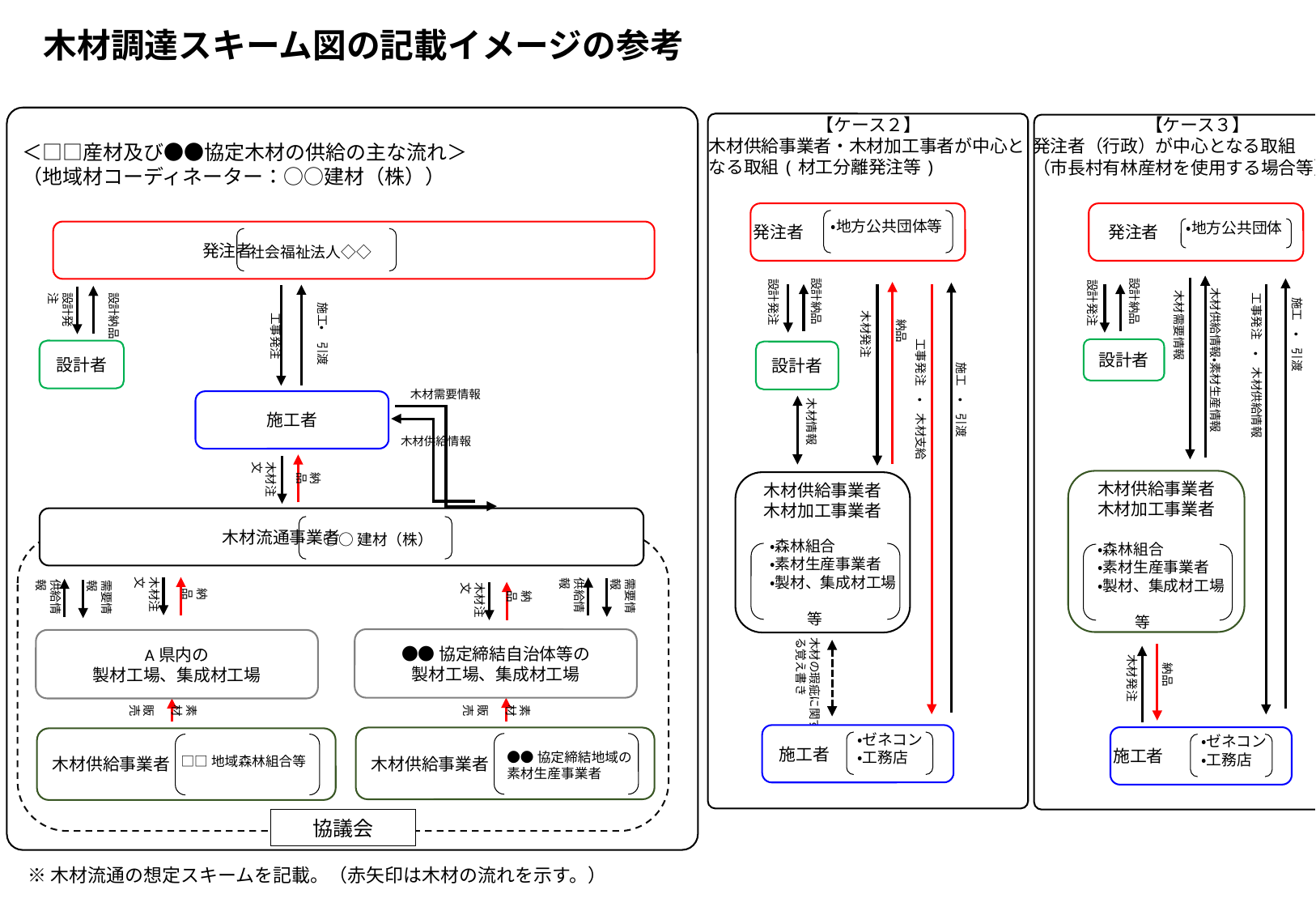

木材調達スキーム図の記載イメージの参考

【ケース４】
地域の木材流通に関する情報を有する者が中心となる取組

【ケース２】
木材供給事業者・木材加工事者が中心となる取組(材工分離発注等)
【ケース３】
発注者（行政）が中心となる取組
（市長村有林産材を使用する場合等）

＜□□産材及び●●協定木材の供給の主な流れ＞
（地域材コーディネーター：○○建材（株））
発注者

・地方公共団体等
　発注者
・地方公共団体

　　発注者

・地方公共団体
・民間事業者
　　　　　　　　発注者

社会福祉法人◇◇
設計発注
設計納品
工事発注
施工　・　引渡
設計納品
設計納品
設計発注
設計発注
設計発注
設計納品
発注情報・　相談
木材供給情報・素材生産情報
木材需要情報
施工・　引渡
工事発注　・　木材供給情報
施工　・　引渡
工事発注
木材発注
納品
設計者
工事発注　・　木材支給
設計者
設計者
設計者
施工　・　引渡
木材需要情報
情報・相談
施工者
木材情報
木材供給情報
 施工者
・ゼネコン
・工務店

木材注文
納品
木材供給事業者
木材加工事業者
木材供給事業者
木材加工事業者
供給情報
木材注文
相談
納品
木材注文
納品
　　　　　　　　　　木材流通事業者

○○建材（株）

・森林組合
・素材生産事業者
・製材、集成材工場
　　　　　　　　　　  等
・森林組合
・素材生産事業者
・製材、集成材工場
　　　　　　　　　　  等

地域の木材流通に関する情報を有する者

製品市場
木材注文
供給情報
需要情報
供給情報
需要情報
木材注文
納品
納品

製品

販売
・NPO，
木材関連団体
・建築士

木材需要情報
素材生産情報
●●協定締結自治体等の
製材工場、集成材工場
A県内の
製材工場、集成材工場
製材工場
集成材工場
木材の瑕疵に関する覚え書き
木材発注
納品
納品
素材注文
素材

販売
素材

販売
素材生産　供給情報
木材供給事業者

・森林組合
・素材生産事業者
・原木市場等
施工者
・ゼネコン
・工務店

施工者
・ゼネコン
・工務店

木材供給事業者

●●協定締結地域の
素材生産事業者
木材供給事業者

□□地域森林組合等
協議会
※木材流通の想定スキームを記載。（赤矢印は木材の流れを示す。）